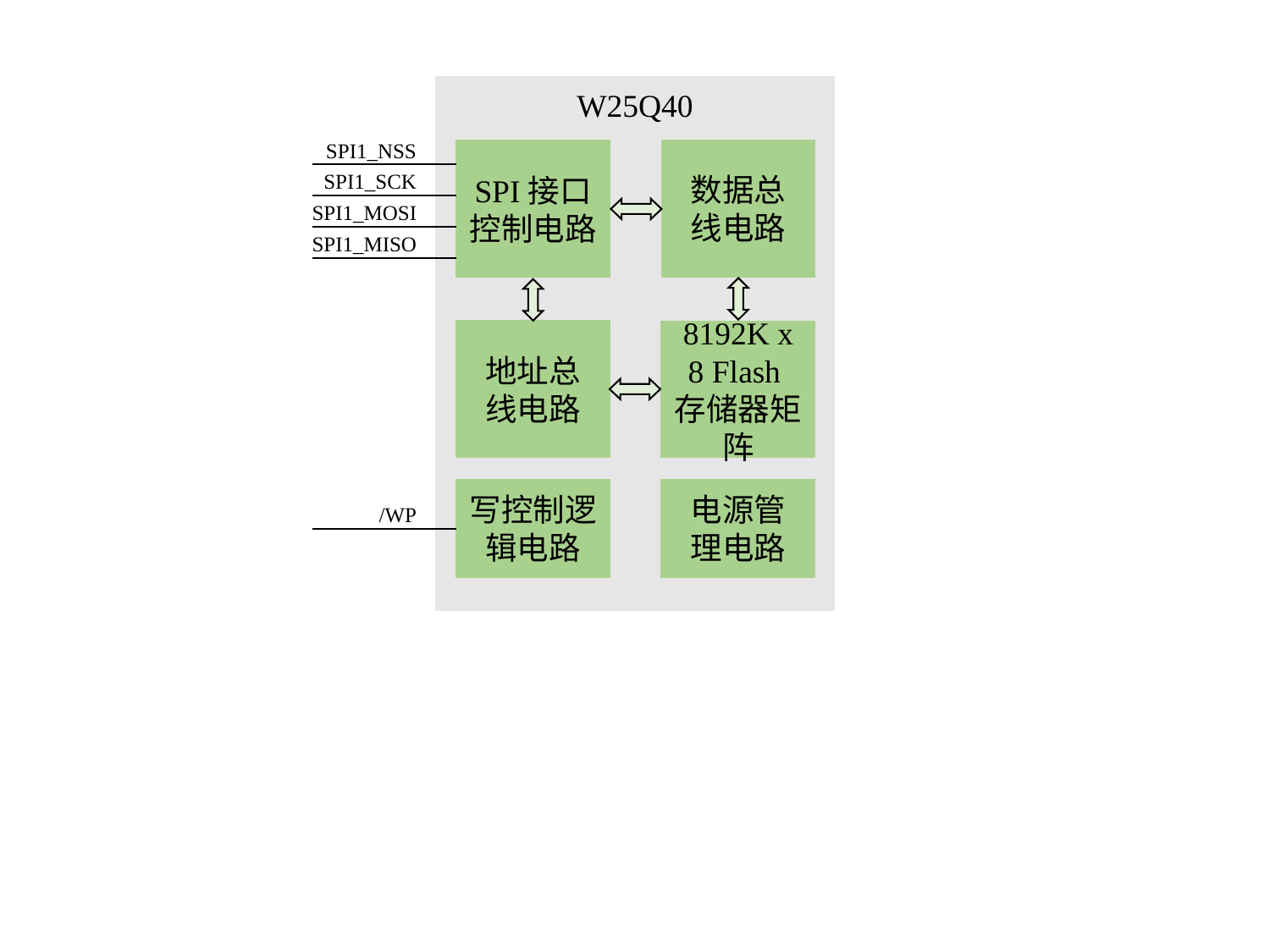

W25Q40
SPI1_NSS
SPI接口控制电路
数据总
线电路
SPI1_SCK

SPI1_MOSI
SPI1_MISO

地址总
线电路
8192K x 8 Flash存储器矩阵

电源管
理电路
写控制逻辑电路
/WP